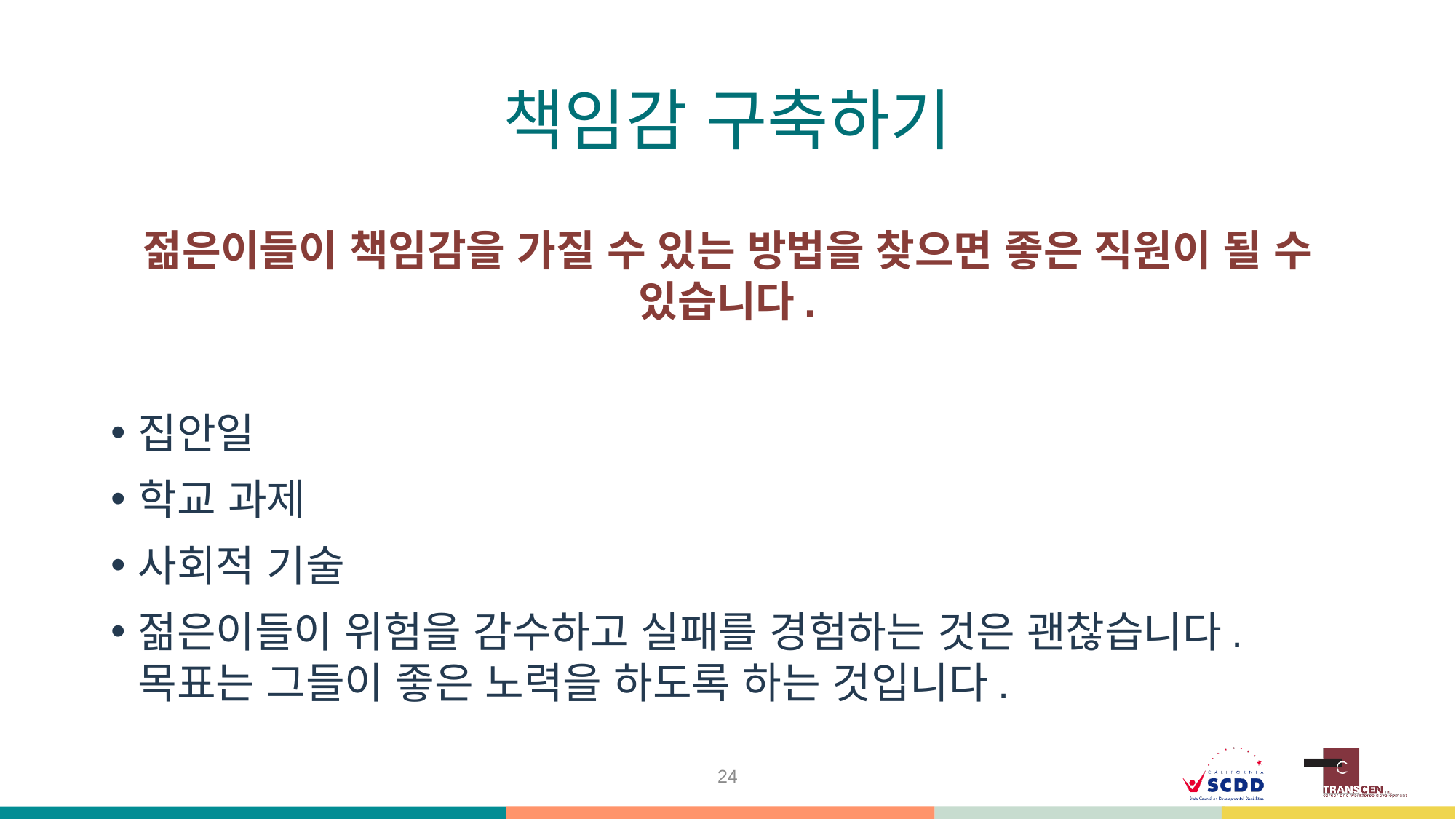

# 책임감 구축하기
젊은이들이 책임감을 가질 수 있는 방법을 찾으면 좋은 직원이 될 수 있습니다.

집안일
학교 과제
사회적 기술
젊은이들이 위험을 감수하고 실패를 경험하는 것은 괜찮습니다. 목표는 그들이 좋은 노력을 하도록 하는 것입니다.
24